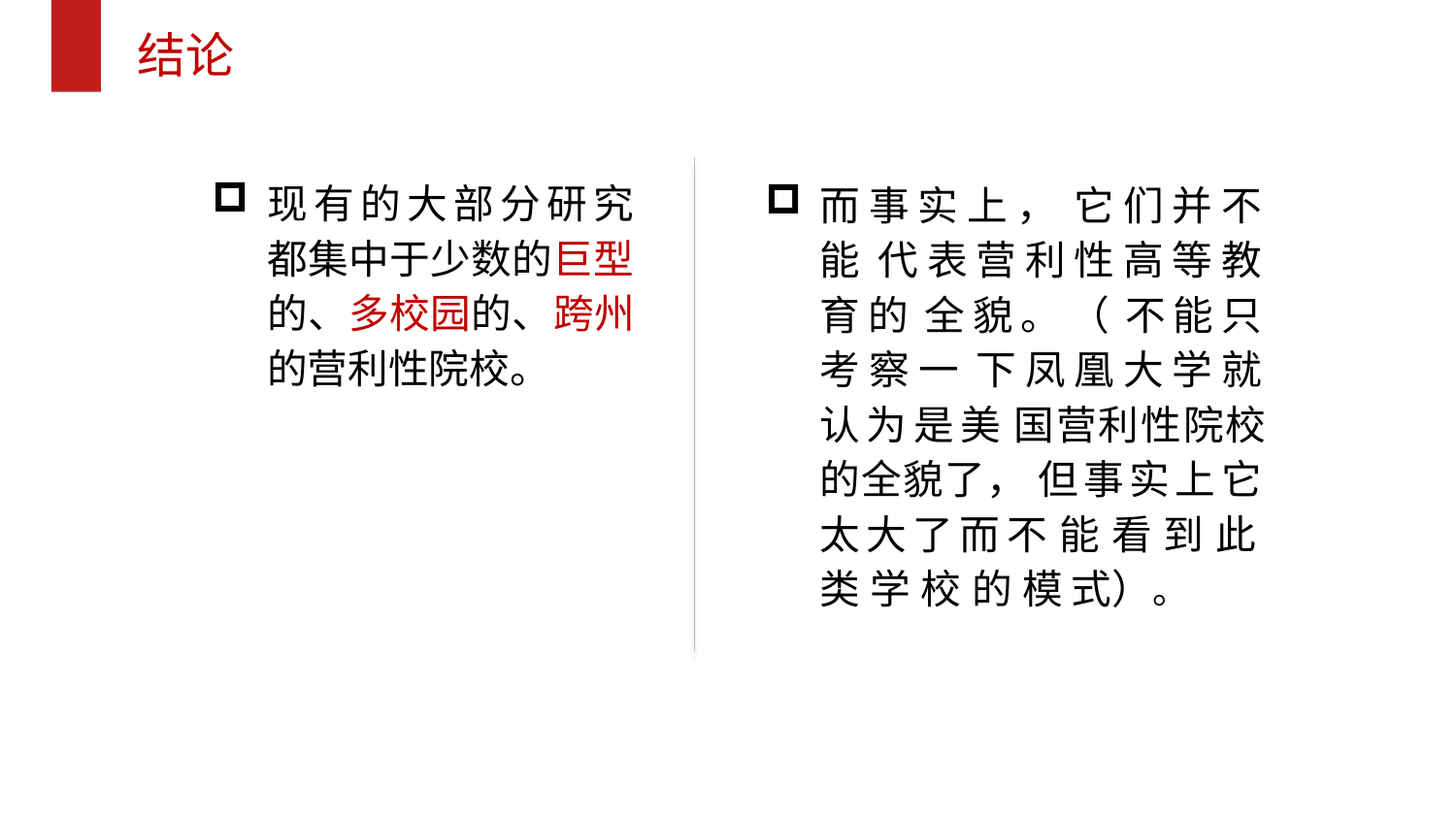

结论

现有的大部分研究 都集中于少数的巨型 的、多校园的、跨州 的营利性院校。
而事实上， 它们并不能 代表营利性高等教育的 全貌。（ 不能只考察一 下凤凰大学就认为是美 国营利性院校的全貌了， 但事实上它太大了而不 能看到此类学校的模 式）。